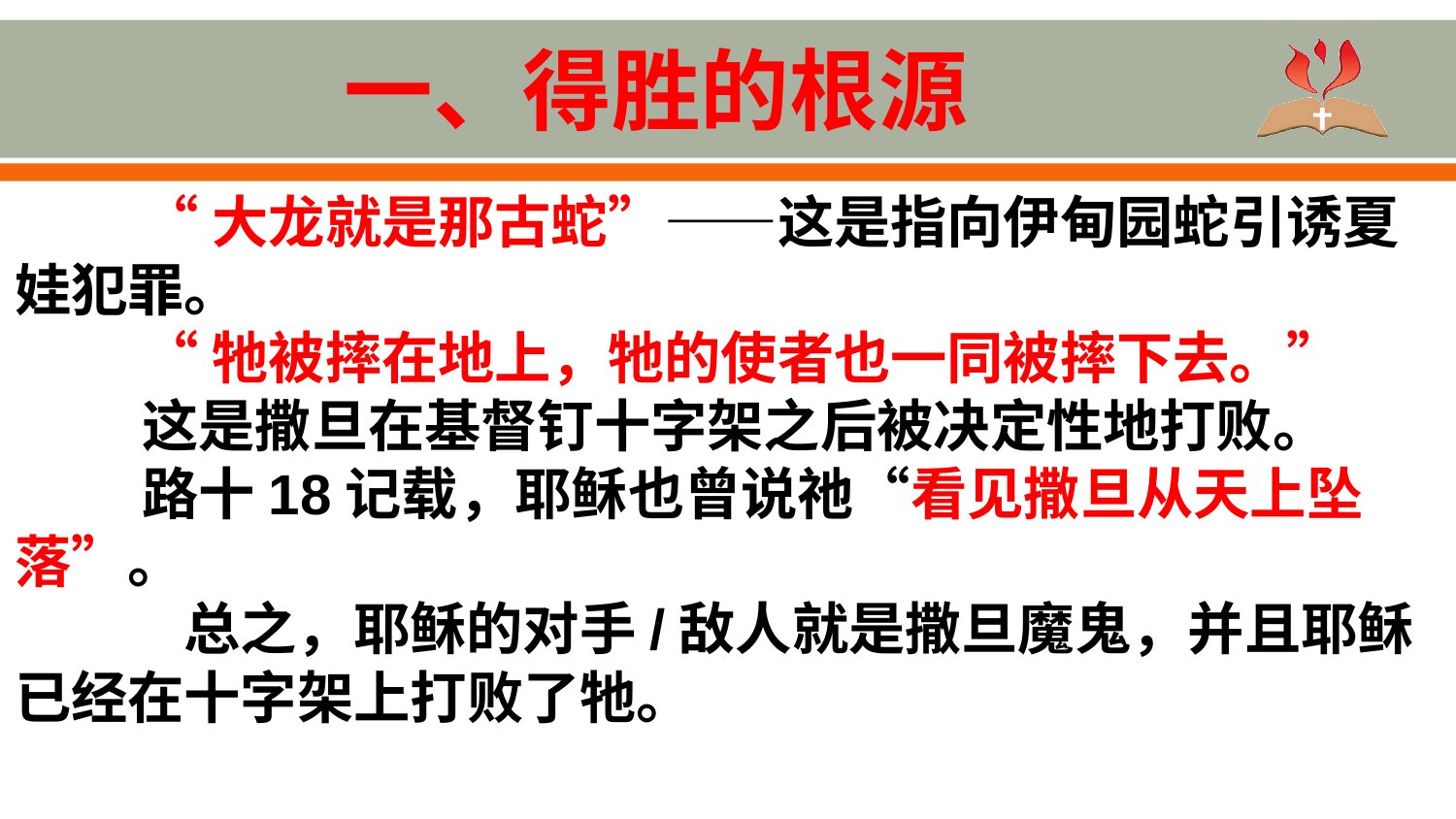

# 一、得胜的根源
“大龙就是那古蛇”——这是指向伊甸园蛇引诱夏娃犯罪。
“牠被摔在地上，牠的使者也一同被摔下去。”
这是撒旦在基督钉十字架之后被决定性地打败。
路十18记载，耶稣也曾说祂“看见撒旦从天上坠落”。
  总之，耶稣的对手/敌人就是撒旦魔鬼，并且耶稣已经在十字架上打败了牠。

15